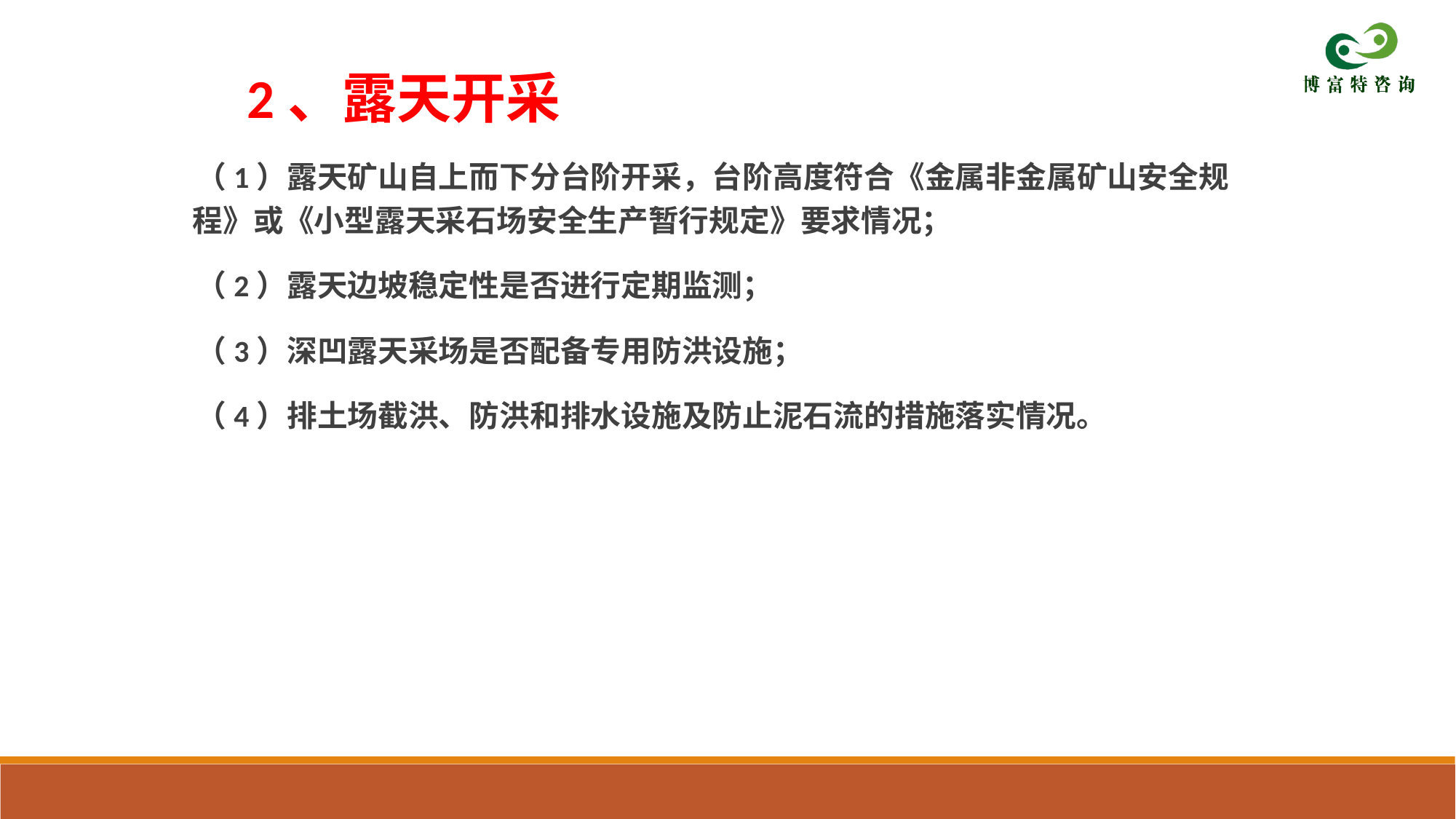

2、露天开采
 （1）露天矿山自上而下分台阶开采，台阶高度符合《金属非金属矿山安全规程》或《小型露天采石场安全生产暂行规定》要求情况；
 （2）露天边坡稳定性是否进行定期监测；
 （3）深凹露天采场是否配备专用防洪设施；
 （4）排土场截洪、防洪和排水设施及防止泥石流的措施落实情况。